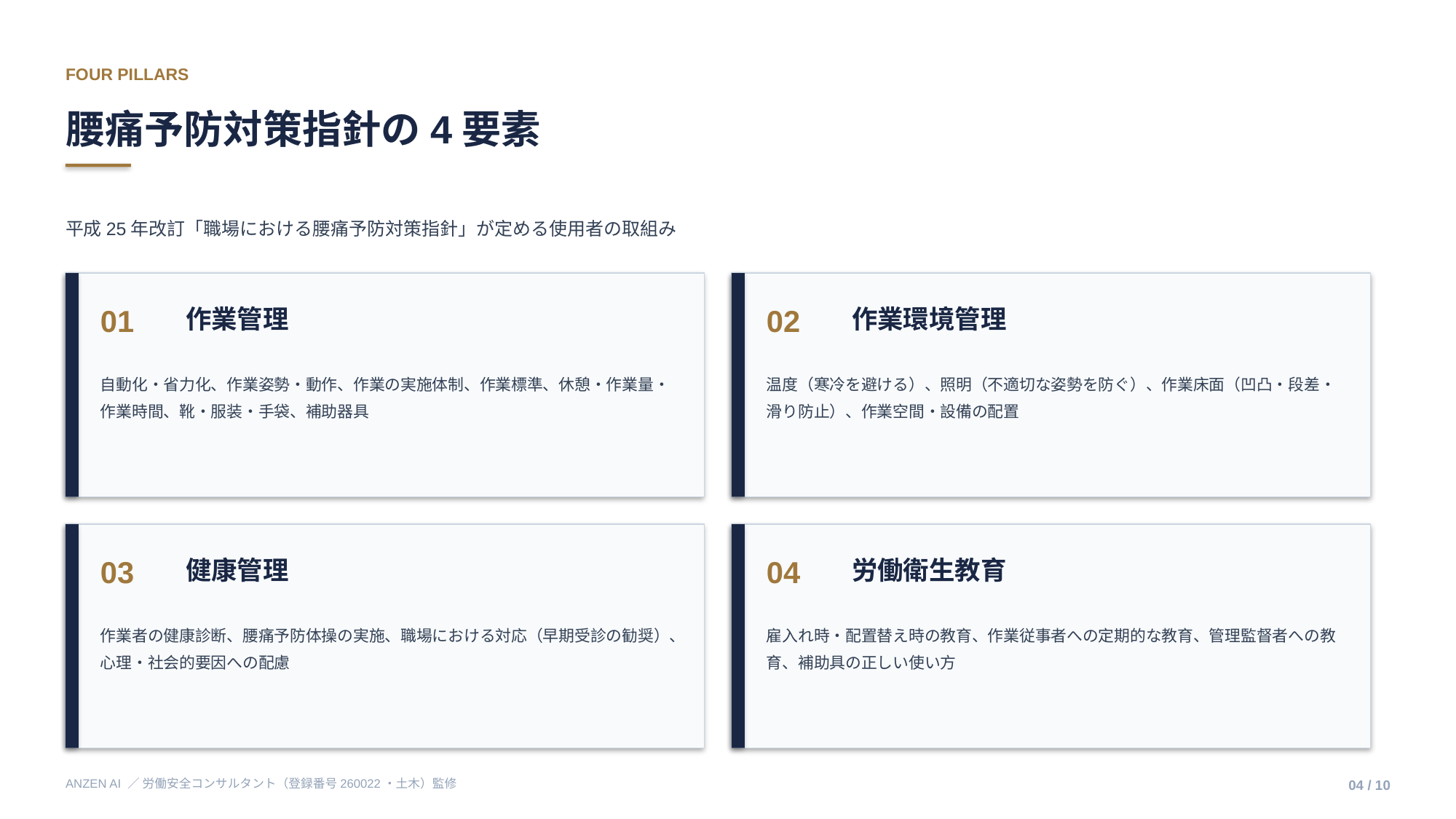

FOUR PILLARS
腰痛予防対策指針の4要素

平成25年改訂「職場における腰痛予防対策指針」が定める使用者の取組み

01
02
作業管理
作業環境管理
自動化・省力化、作業姿勢・動作、作業の実施体制、作業標準、休憩・作業量・作業時間、靴・服装・手袋、補助器具
温度（寒冷を避ける）、照明（不適切な姿勢を防ぐ）、作業床面（凹凸・段差・滑り防止）、作業空間・設備の配置

03
04
健康管理
労働衛生教育
作業者の健康診断、腰痛予防体操の実施、職場における対応（早期受診の勧奨）、心理・社会的要因への配慮
雇入れ時・配置替え時の教育、作業従事者への定期的な教育、管理監督者への教育、補助具の正しい使い方
ANZEN AI ／ 労働安全コンサルタント（登録番号260022・土木）監修
04 / 10